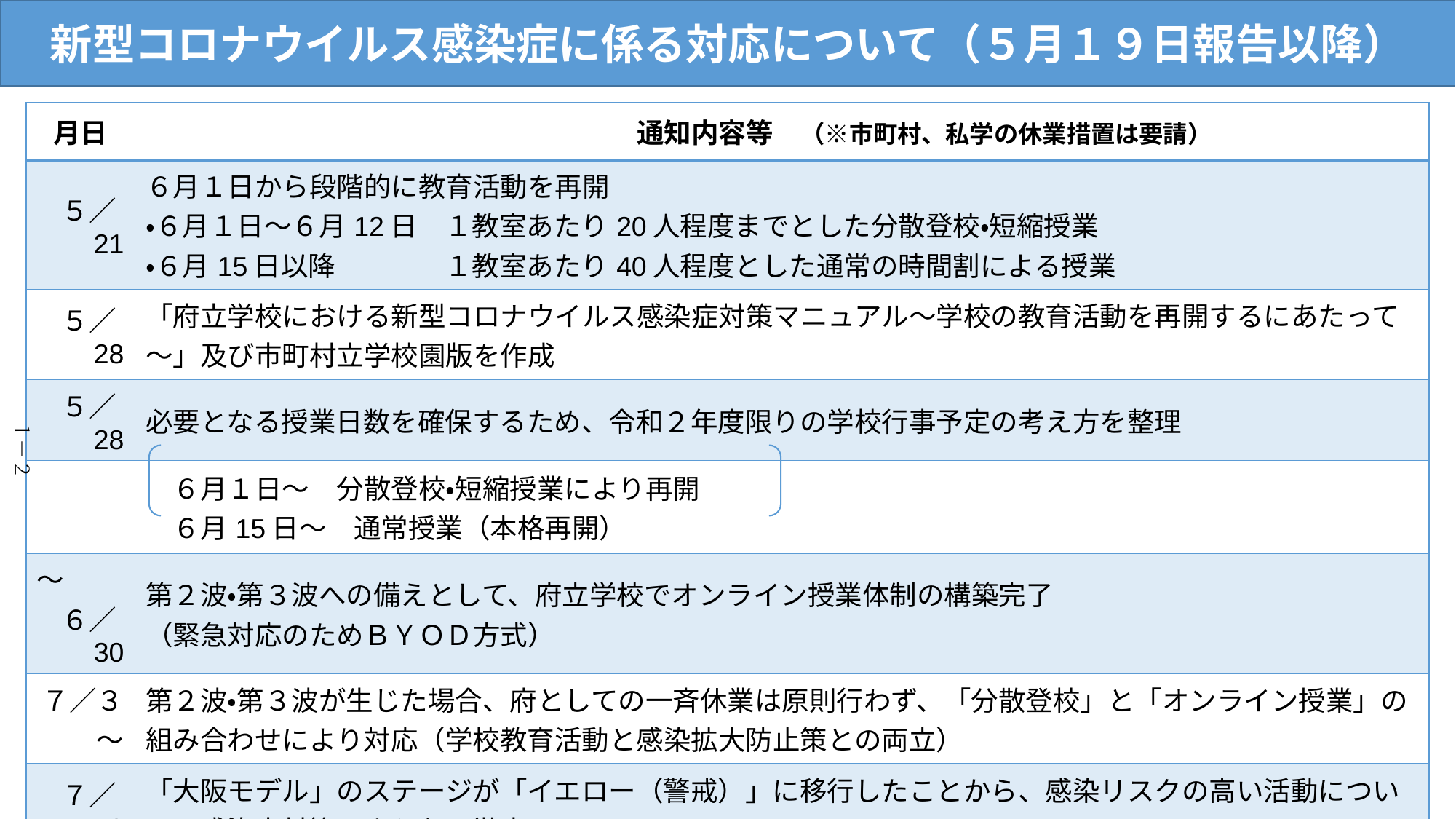

新型コロナウイルス感染症に係る対応について（５月１９日報告以降）
| 月日 | 通知内容等　（※市町村、私学の休業措置は要請） |
| --- | --- |
| ５／21 | ６月１日から段階的に教育活動を再開 ・６月１日～６月12日　１教室あたり20人程度までとした分散登校・短縮授業 ・６月15日以降　　　　１教室あたり40人程度とした通常の時間割による授業 |
| ５／28 | 「府立学校における新型コロナウイルス感染症対策マニュアル～学校の教育活動を再開するにあたって～」及び市町村立学校園版を作成 |
| ５／28 | 必要となる授業日数を確保するため、令和２年度限りの学校行事予定の考え方を整理 |
|  | ６月１日～　分散登校・短縮授業により再開 　６月15日～　通常授業（本格再開） |
| ～ ６／30 | 第２波・第３波への備えとして、府立学校でオンライン授業体制の構築完了 （緊急対応のためＢＹＯＤ方式） |
| ７／３ ～ | 第２波・第３波が生じた場合、府としての一斉休業は原則行わず、「分散登校」と「オンライン授業」の組み合わせにより対応（学校教育活動と感染拡大防止策との両立） |
| ７／12 | 「大阪モデル」のステージが「イエロー（警戒）」に移行したことから、感染リスクの高い活動について、感染症対策のさらなる徹底 |
１－２